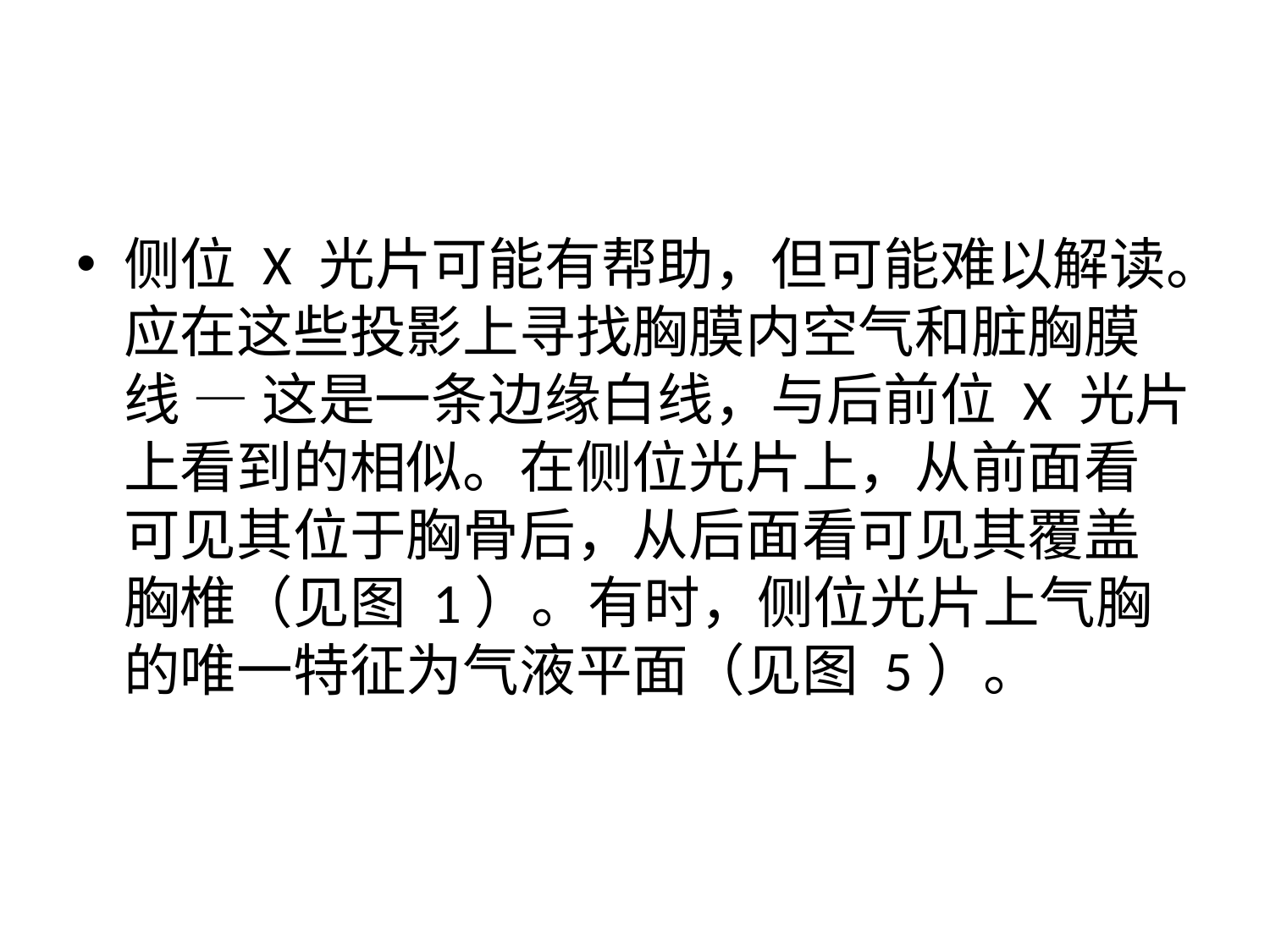

#
侧位 X 光片可能有帮助，但可能难以解读。应在这些投影上寻找胸膜内空气和脏胸膜线 — 这是一条边缘白线，与后前位 X 光片上看到的相似。在侧位光片上，从前面看可见其位于胸骨后，从后面看可见其覆盖胸椎（见图 1）。有时，侧位光片上气胸的唯一特征为气液平面（见图 5）。